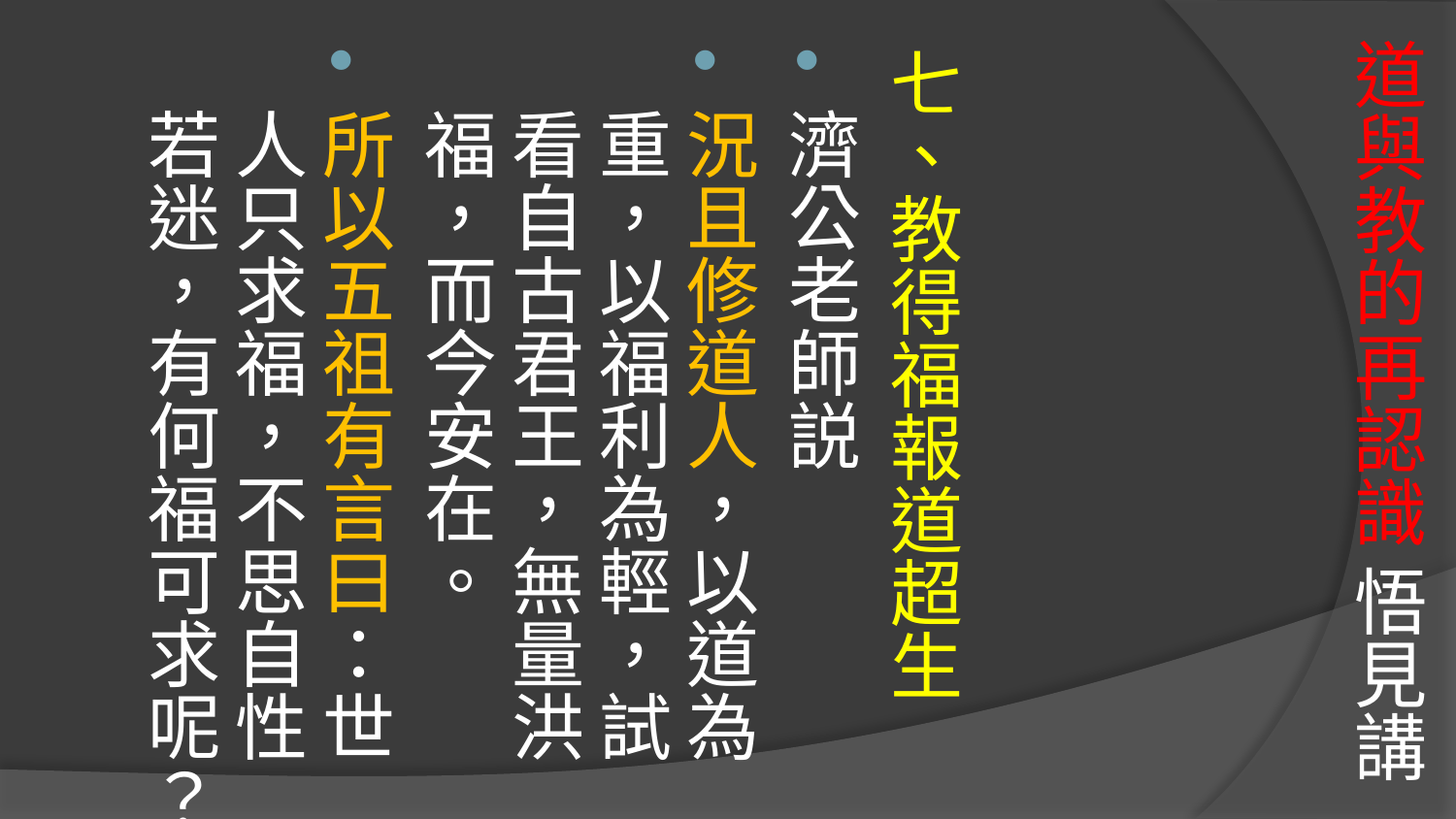

七、教得福報道超生
濟公老師説
況且修道人，以道為重，以福利為輕，試看自古君王，無量洪福，而今安在。
所以五祖有言曰：世人只求福，不思自性若迷，有何福可求呢？

# 道與教的再認識 悟見講